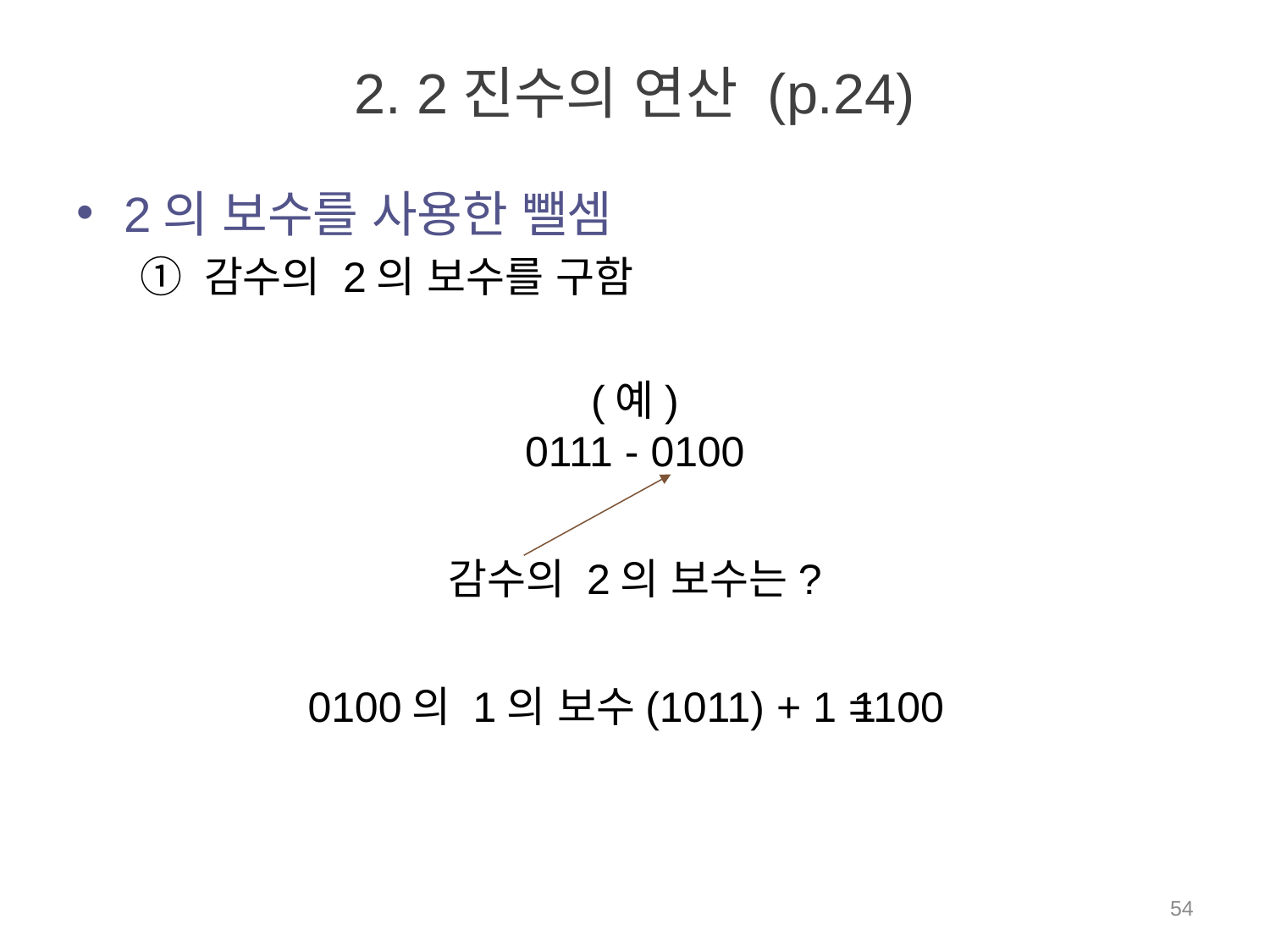

# 2. 2진수의 연산 (p.24)
2의 보수를 사용한 뺄셈
① 감수의 2의 보수를 구함
(예)
0111 - 0100
감수의 2의 보수는?
1100
0100의 1의 보수(1011) + 1 =
54